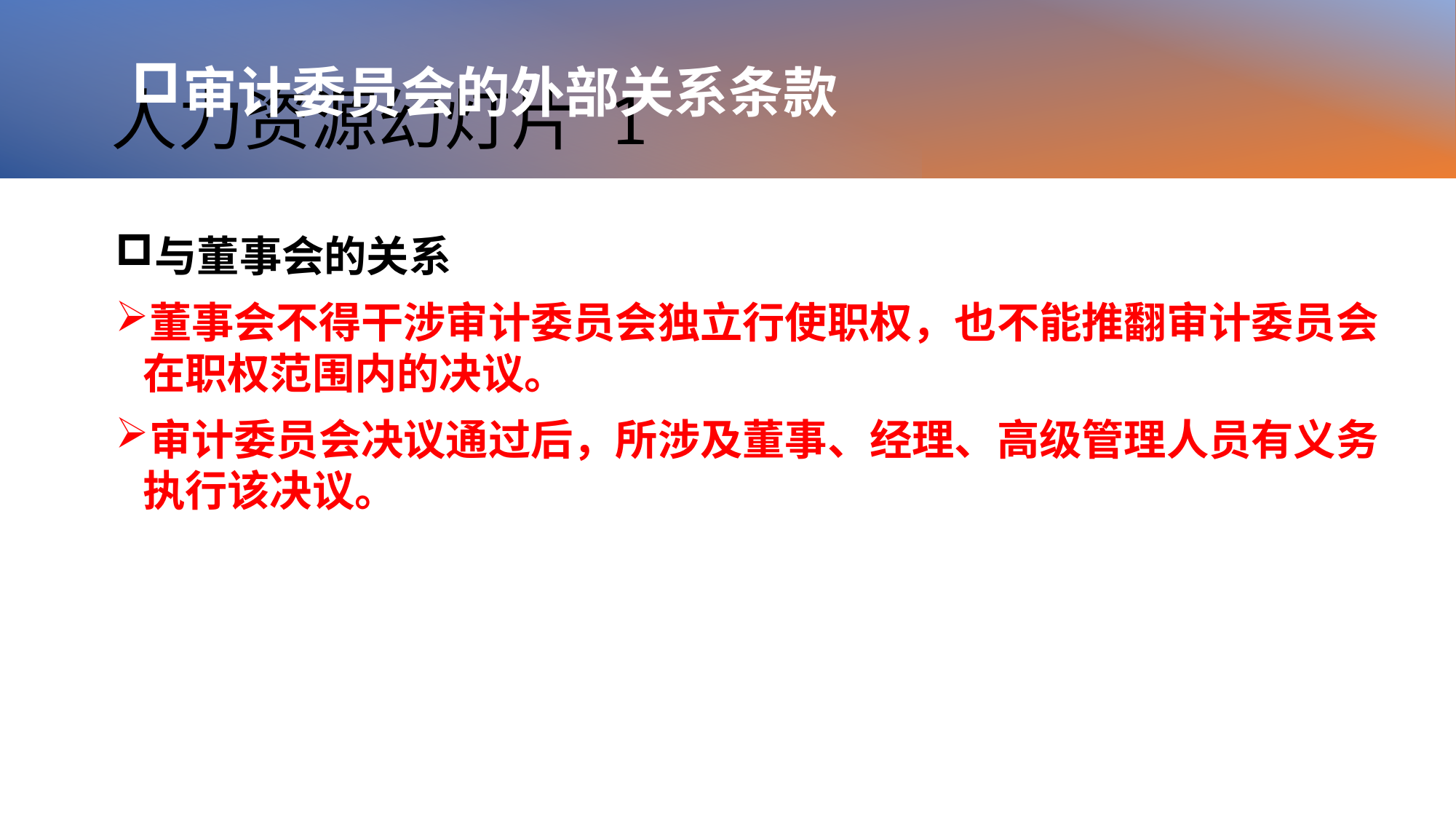

# 人力资源幻灯片 1
审计委员会的外部关系条款
与董事会的关系
董事会不得干涉审计委员会独立行使职权，也不能推翻审计委员会在职权范围内的决议。
审计委员会决议通过后，所涉及董事、经理、高级管理人员有义务执行该决议。